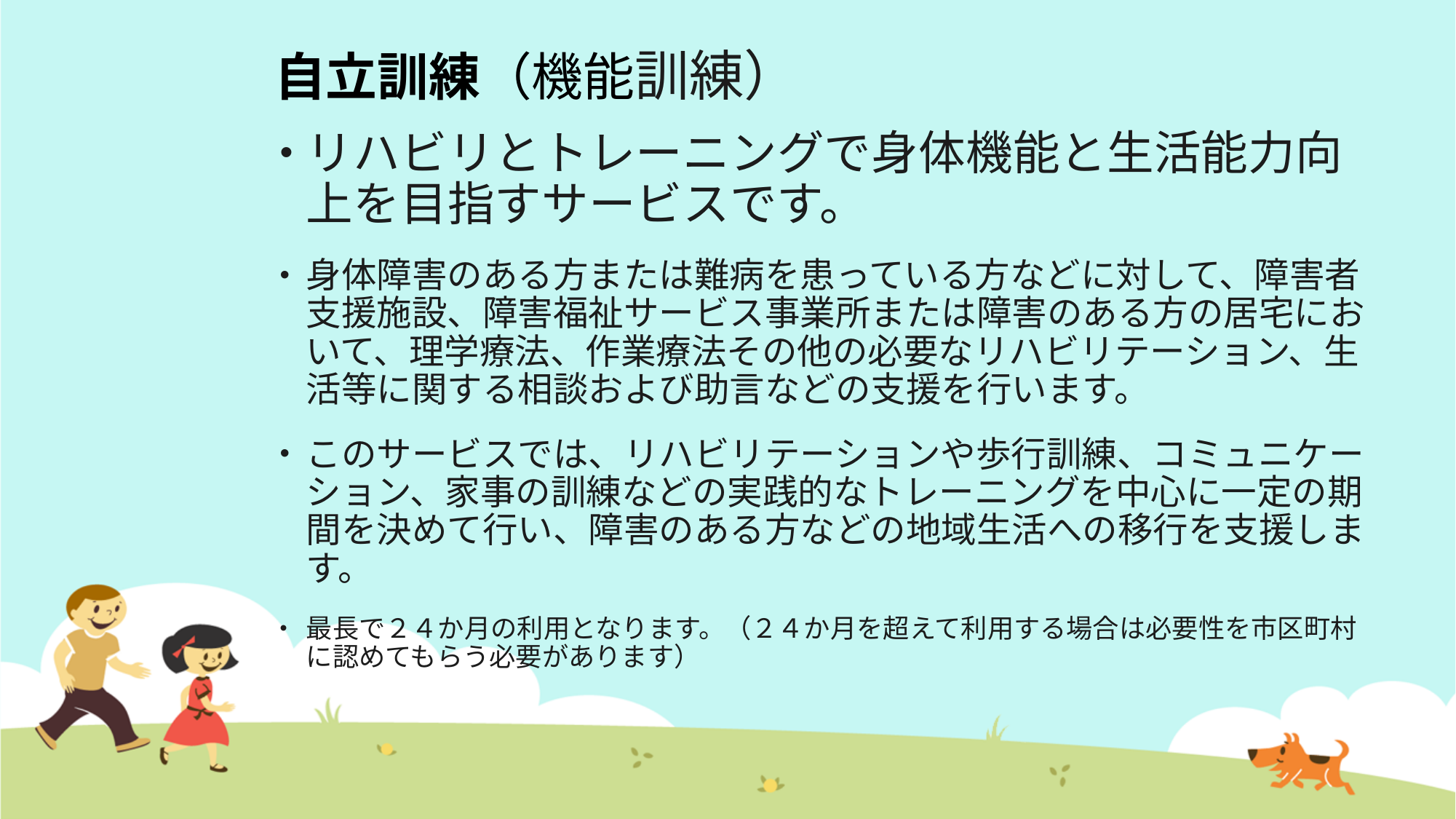

# 自立訓練（機能訓練）
リハビリとトレーニングで身体機能と生活能力向上を目指すサービスです。
身体障害のある方または難病を患っている方などに対して、障害者支援施設、障害福祉サービス事業所または障害のある方の居宅において、理学療法、作業療法その他の必要なリハビリテーション、生活等に関する相談および助言などの支援を行います。
このサービスでは、リハビリテーションや歩行訓練、コミュニケーション、家事の訓練などの実践的なトレーニングを中心に一定の期間を決めて行い、障害のある方などの地域生活への移行を支援します。
最長で２４か月の利用となります。（２４か月を超えて利用する場合は必要性を市区町村に認めてもらう必要があります）